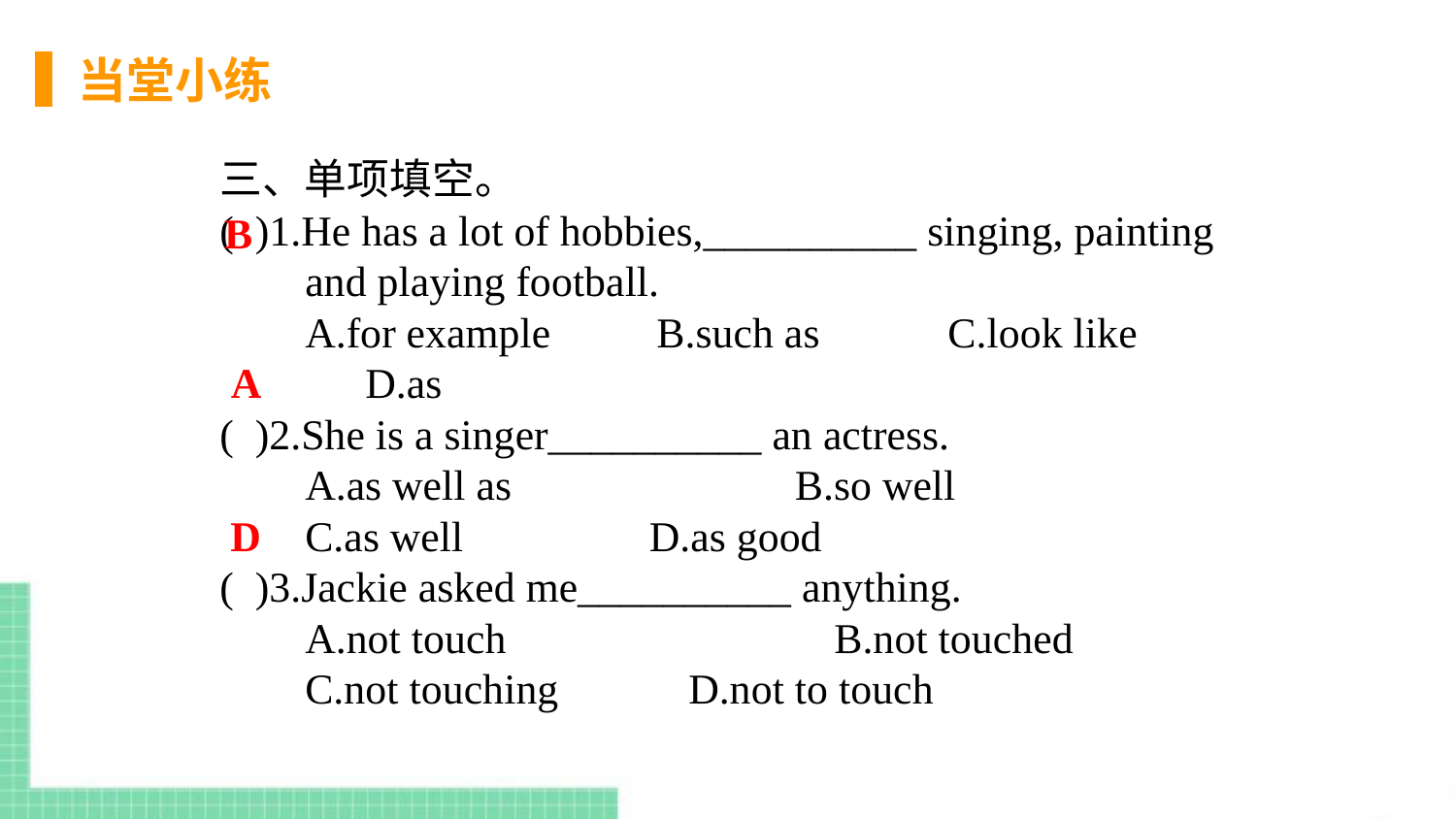

当堂小练

三、单项填空。
(  )1.He has a lot of hobbies,__________ singing, painting
        and playing football.
        A.for example  	B.such as  	C.look like  	D.as
(  )2.She is a singer__________ an actress.
        A.as well as  	             B.so well
        C.as well  	             D.as good
(  )3.Jackie asked me__________ anything.
        A.not touch  		   B.not touched
        C.not touching  	   D.not to touch
B
A
D